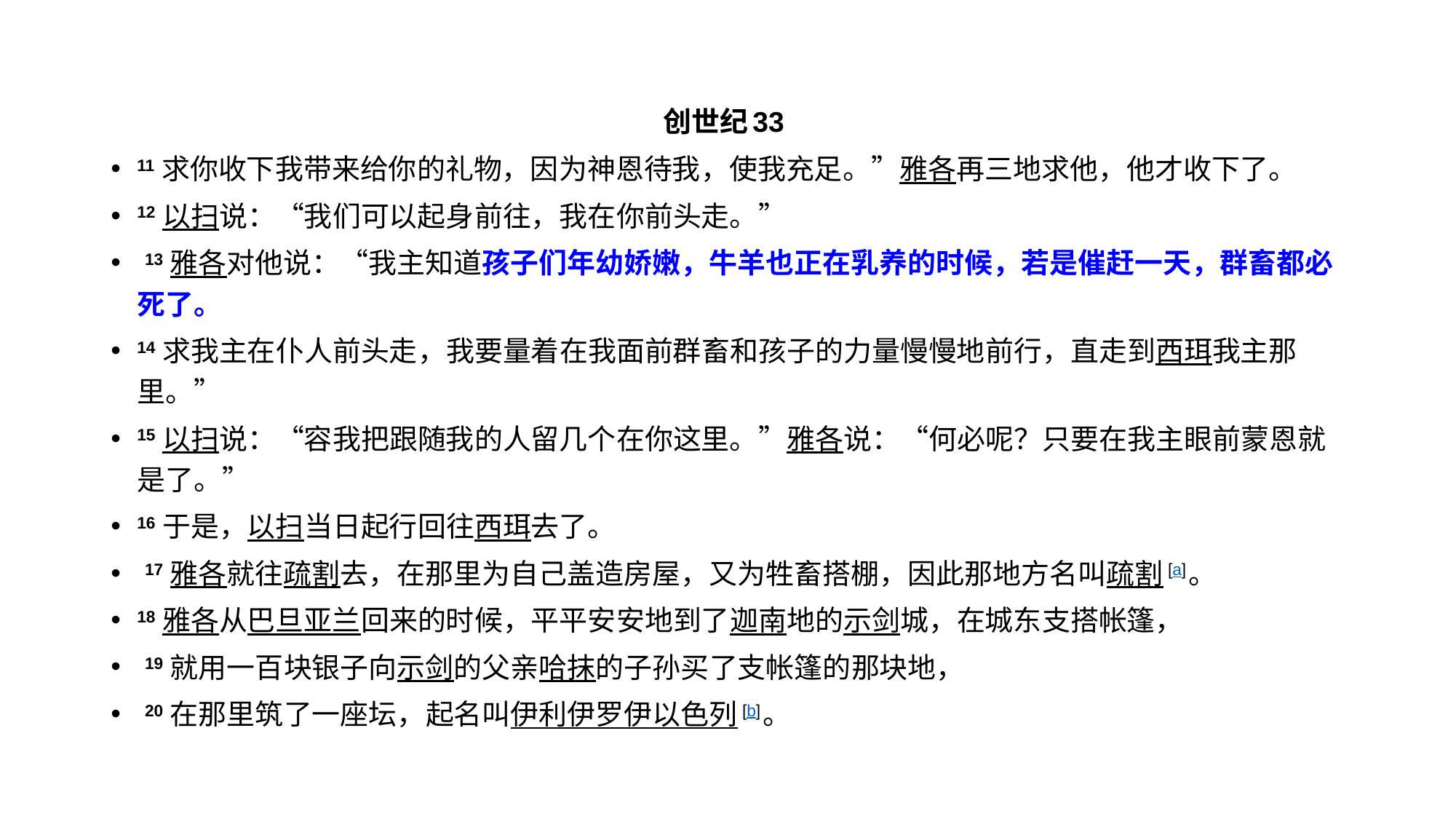

创世纪33
11 求你收下我带来给你的礼物，因为神恩待我，使我充足。”雅各再三地求他，他才收下了。
12 以扫说：“我们可以起身前往，我在你前头走。”
 13 雅各对他说：“我主知道孩子们年幼娇嫩，牛羊也正在乳养的时候，若是催赶一天，群畜都必死了。
14 求我主在仆人前头走，我要量着在我面前群畜和孩子的力量慢慢地前行，直走到西珥我主那里。”
15 以扫说：“容我把跟随我的人留几个在你这里。”雅各说：“何必呢？只要在我主眼前蒙恩就是了。”
16 于是，以扫当日起行回往西珥去了。
 17 雅各就往疏割去，在那里为自己盖造房屋，又为牲畜搭棚，因此那地方名叫疏割[a]。
18 雅各从巴旦亚兰回来的时候，平平安安地到了迦南地的示剑城，在城东支搭帐篷，
 19 就用一百块银子向示剑的父亲哈抹的子孙买了支帐篷的那块地，
 20 在那里筑了一座坛，起名叫伊利伊罗伊以色列[b]。